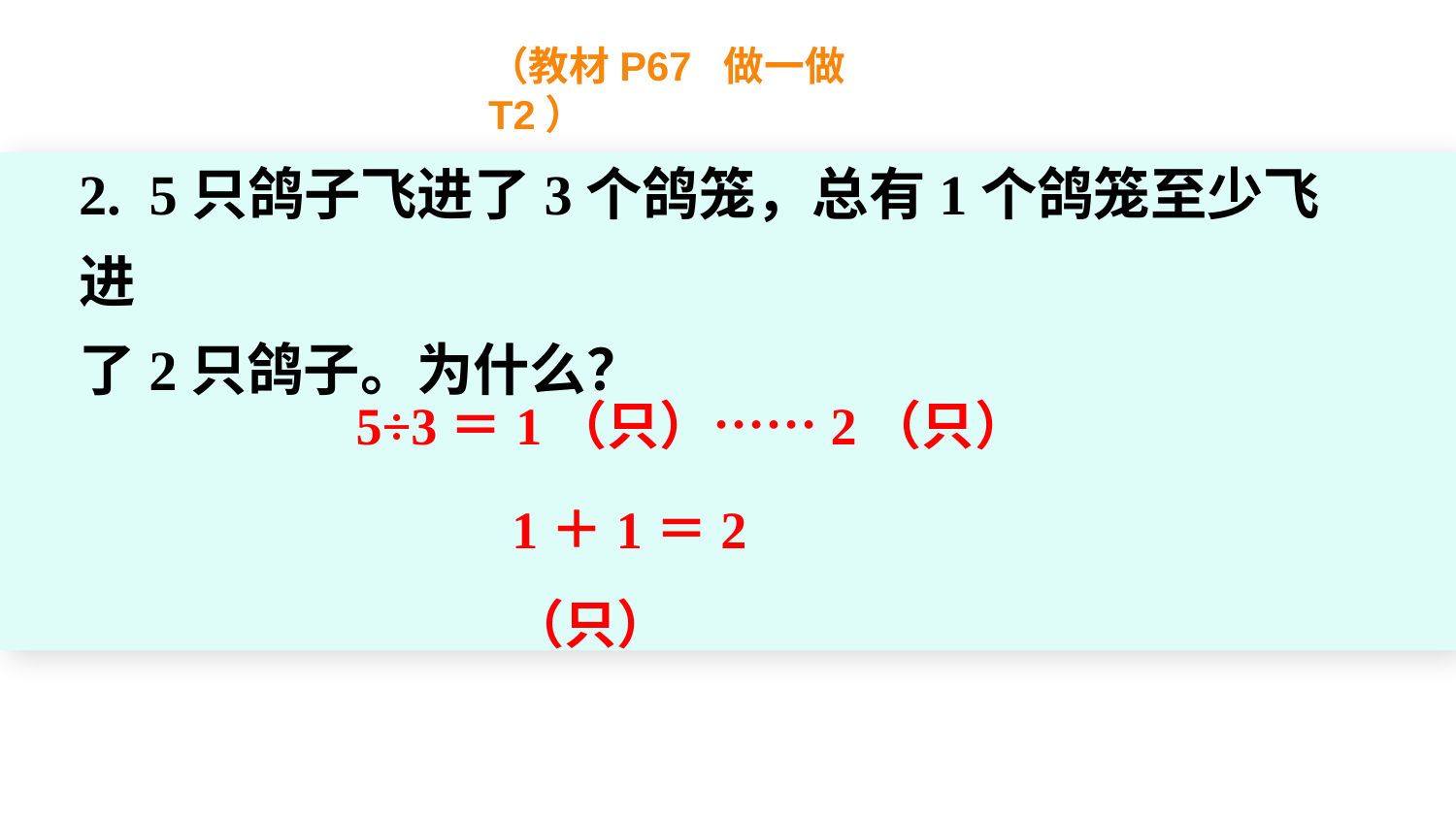

（教材P67  做一做T2）
2.  5只鸽子飞进了3个鸽笼，总有1个鸽笼至少飞进
了2只鸽子。为什么？
5÷3＝1（只）……2（只）
1＋1＝2（只）